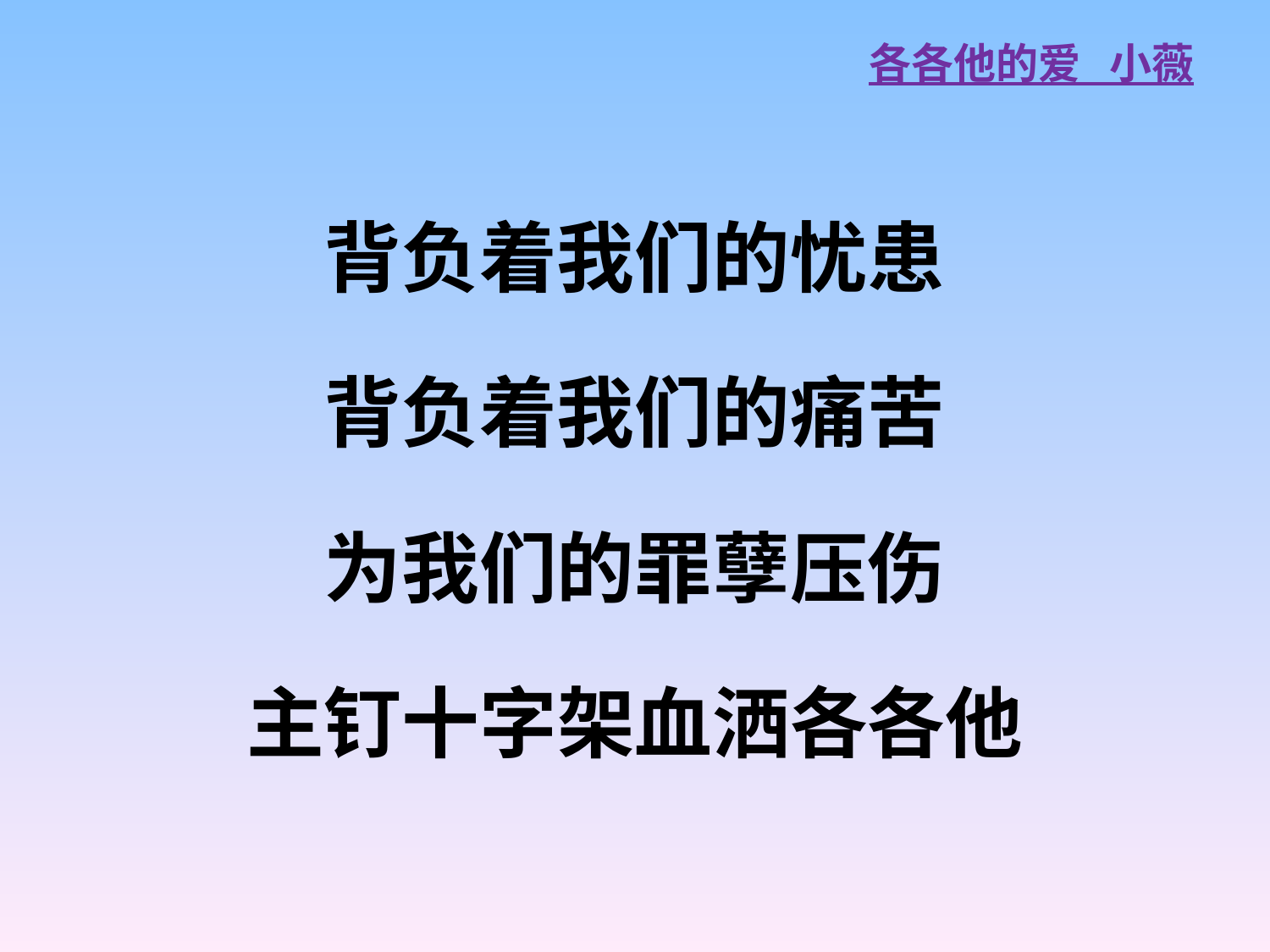

# 各各他的爱   小薇
背负着我们的忧患
背负着我们的痛苦
为我们的罪孽压伤
主钉十字架血洒各各他